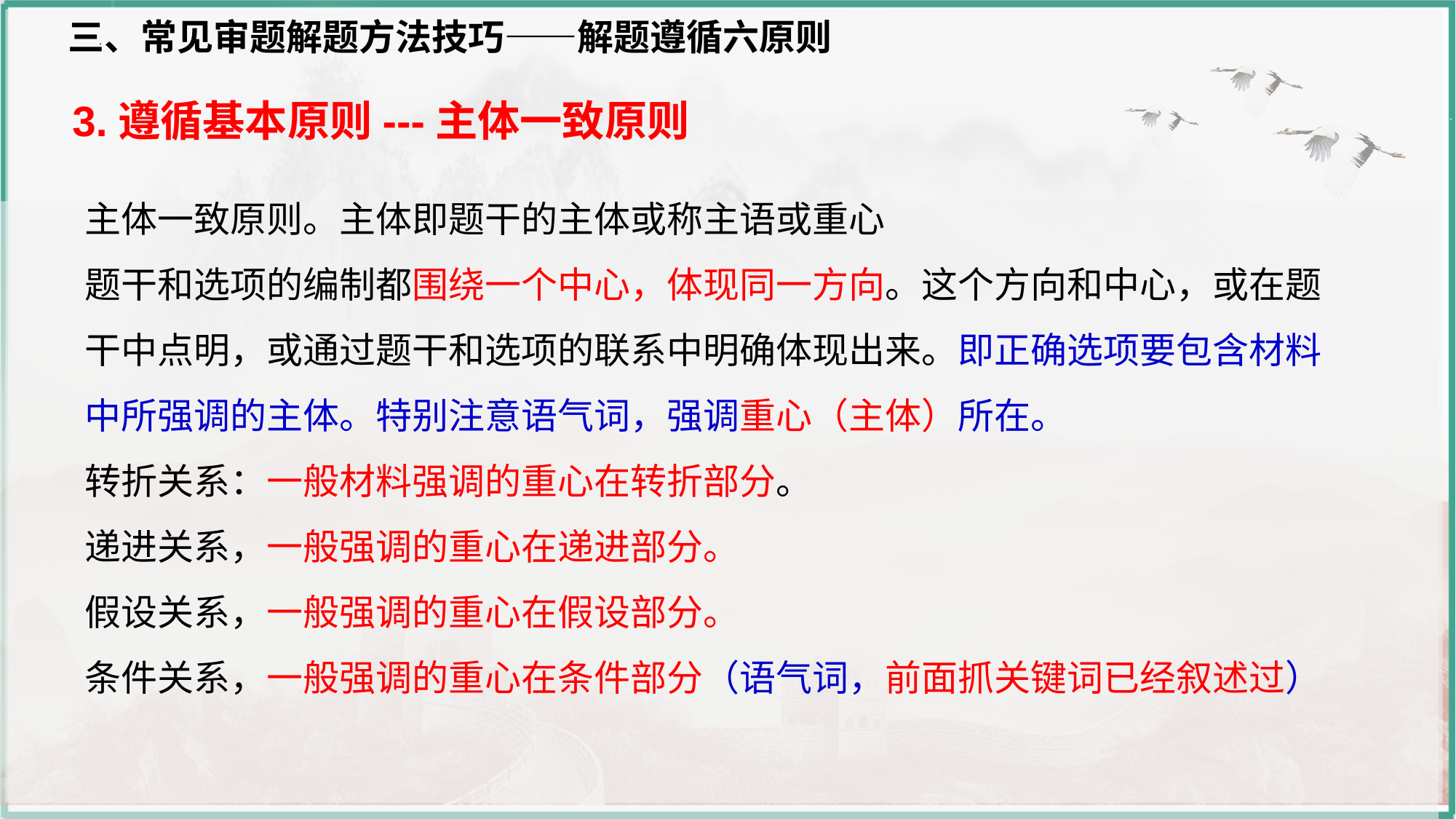

三、常见审题解题方法技巧——解题遵循六原则
3.遵循基本原则---主体一致原则
主体一致原则。主体即题干的主体或称主语或重心
题干和选项的编制都围绕一个中心，体现同一方向。这个方向和中心，或在题干中点明，或通过题干和选项的联系中明确体现出来。即正确选项要包含材料中所强调的主体。特别注意语气词，强调重心（主体）所在。
转折关系：一般材料强调的重心在转折部分。
递进关系，一般强调的重心在递进部分。
假设关系，一般强调的重心在假设部分。
条件关系，一般强调的重心在条件部分（语气词，前面抓关键词已经叙述过）